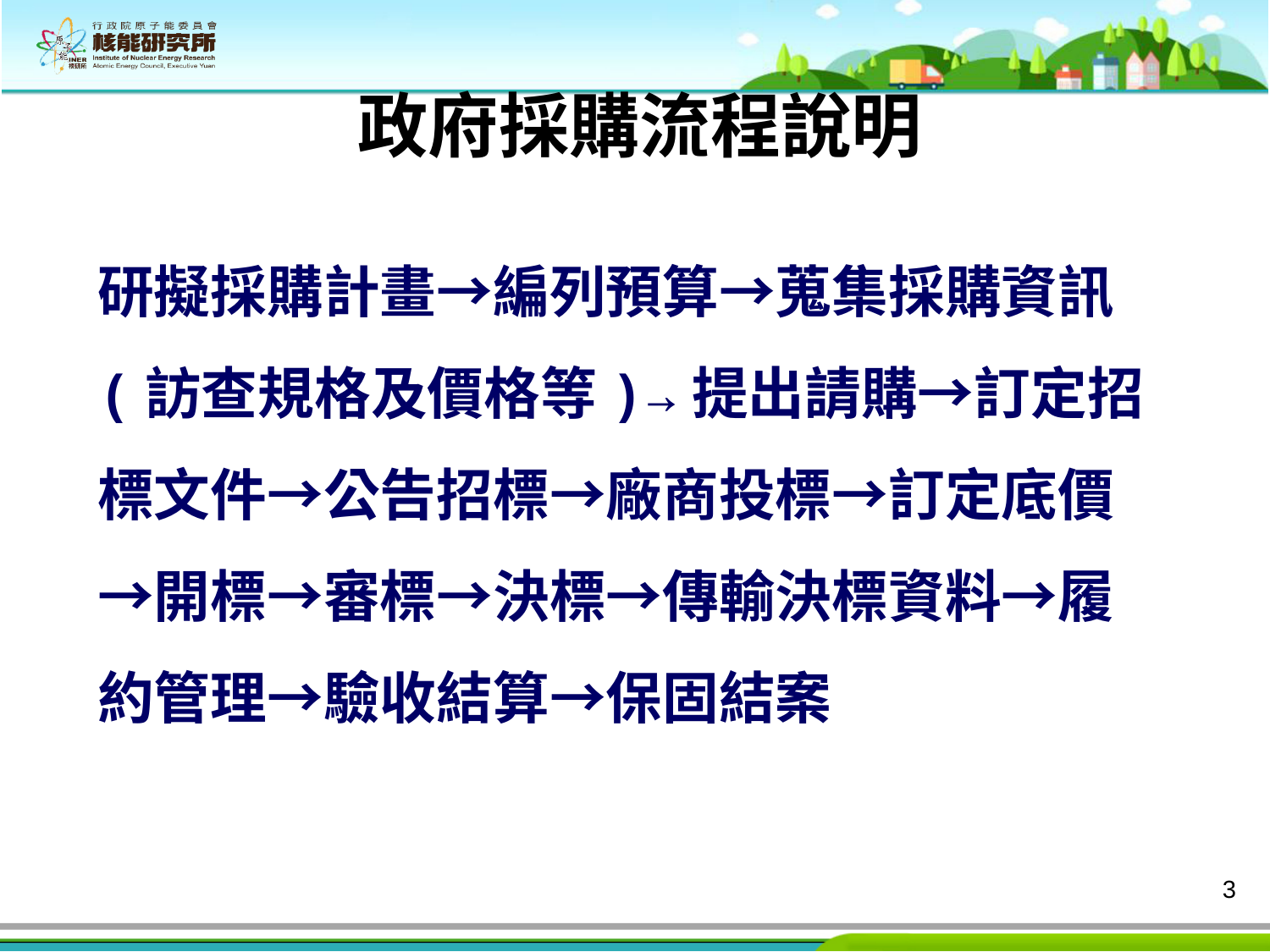

# 政府採購流程說明
研擬採購計畫→編列預算→蒐集採購資訊(訪查規格及價格等)→提出請購→訂定招標文件→公告招標→廠商投標→訂定底價→開標→審標→決標→傳輸決標資料→履約管理→驗收結算→保固結案
3